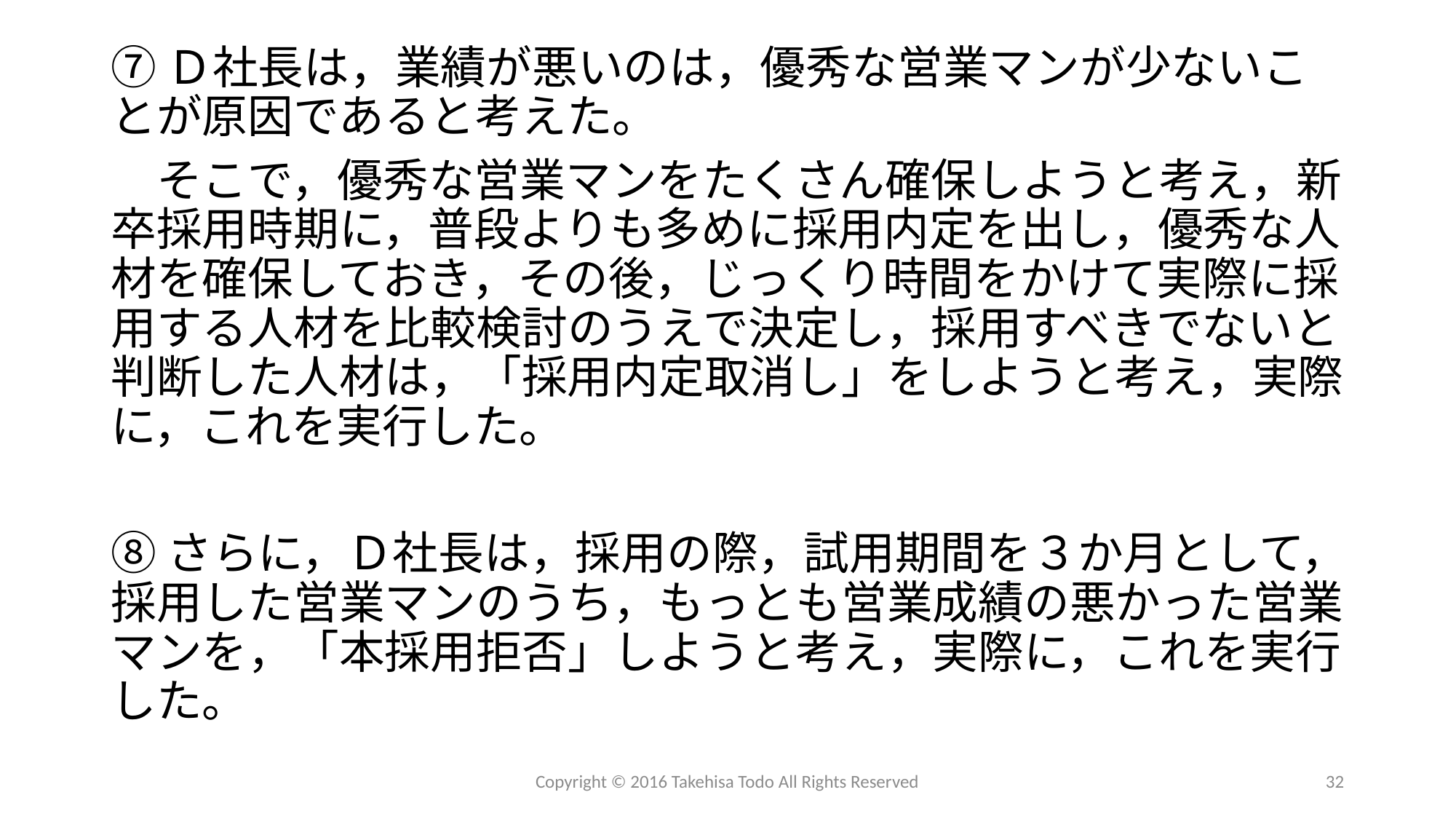

⑦Ｄ社長は，業績が悪いのは，優秀な営業マンが少ないことが原因であると考えた。
　そこで，優秀な営業マンをたくさん確保しようと考え，新卒採用時期に，普段よりも多めに採用内定を出し，優秀な人材を確保しておき，その後，じっくり時間をかけて実際に採用する人材を比較検討のうえで決定し，採用すべきでないと判断した人材は，「採用内定取消し」をしようと考え，実際に，これを実行した。

⑧さらに，Ｄ社長は，採用の際，試用期間を３か月として，採用した営業マンのうち，もっとも営業成績の悪かった営業マンを，「本採用拒否」しようと考え，実際に，これを実行した。
Copyright © 2016 Takehisa Todo All Rights Reserved
32